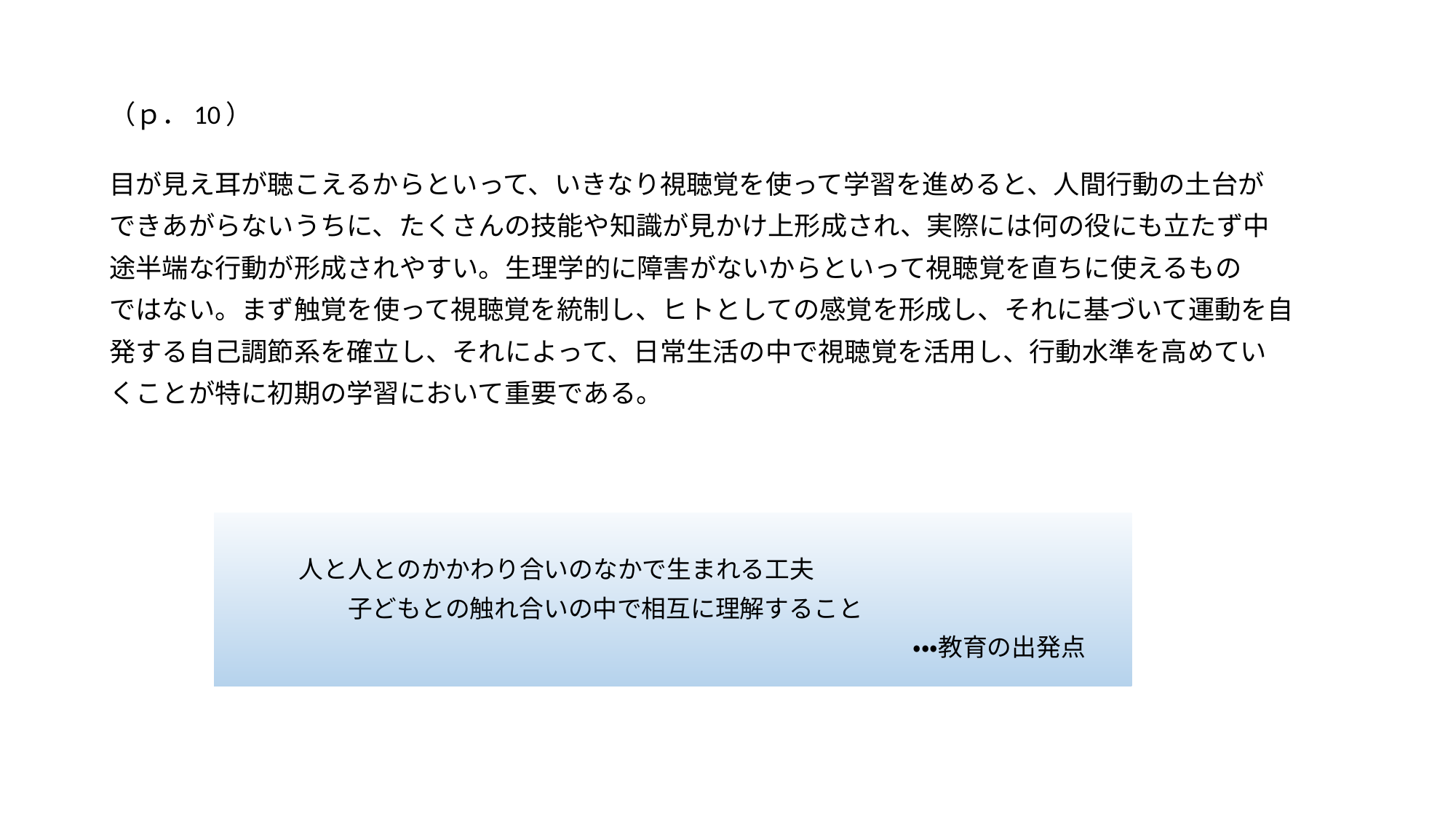

（ｐ．10）
目が見え耳が聴こえるからといって、いきなり視聴覚を使って学習を進めると、人間行動の土台が
できあがらないうちに、たくさんの技能や知識が見かけ上形成され、実際には何の役にも立たず中
途半端な行動が形成されやすい。生理学的に障害がないからといって視聴覚を直ちに使えるもの
ではない。まず触覚を使って視聴覚を統制し、ヒトとしての感覚を形成し、それに基づいて運動を自
発する自己調節系を確立し、それによって、日常生活の中で視聴覚を活用し、行動水準を高めてい
くことが特に初期の学習において重要である。

　　　人と人とのかかわり合いのなかで生まれる工夫
　　　　　子どもとの触れ合いの中で相互に理解すること
　　　　　　　　　　　　　　　　　　　　　　　　　　　　・・・教育の出発点